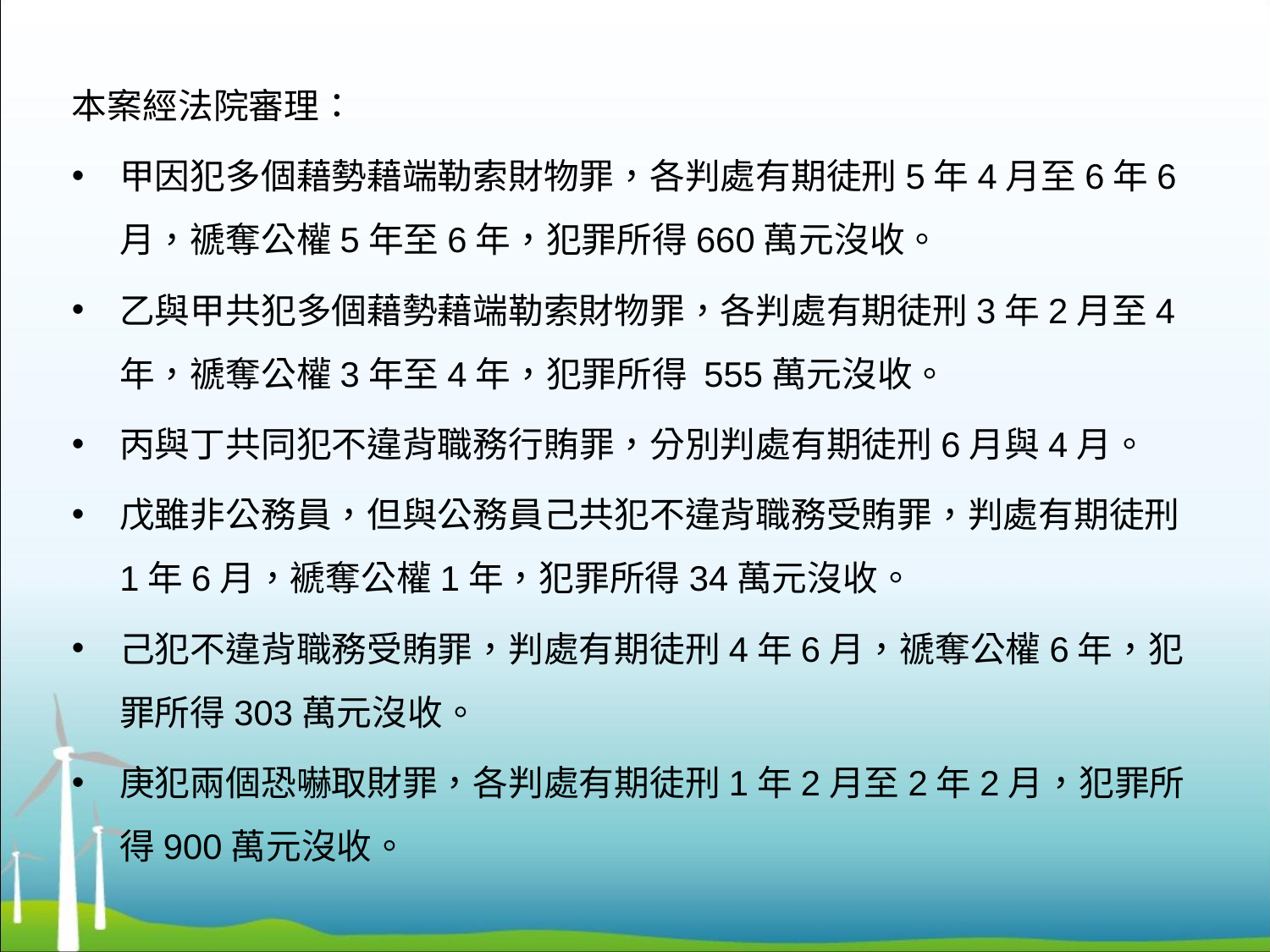

本案經法院審理：
甲因犯多個藉勢藉端勒索財物罪，各判處有期徒刑5年4月至6年6月，禠奪公權5年至6年，犯罪所得660萬元沒收。
乙與甲共犯多個藉勢藉端勒索財物罪，各判處有期徒刑3年2月至4年，禠奪公權3年至4年，犯罪所得 555萬元沒收。
丙與丁共同犯不違背職務行賄罪，分別判處有期徒刑6月與4月。
戊雖非公務員，但與公務員己共犯不違背職務受賄罪，判處有期徒刑1年6月，褫奪公權1年，犯罪所得34萬元沒收。
己犯不違背職務受賄罪，判處有期徒刑4年6月，禠奪公權6年，犯罪所得303萬元沒收。
庚犯兩個恐嚇取財罪，各判處有期徒刑1年2月至2年2月，犯罪所得900萬元沒收。